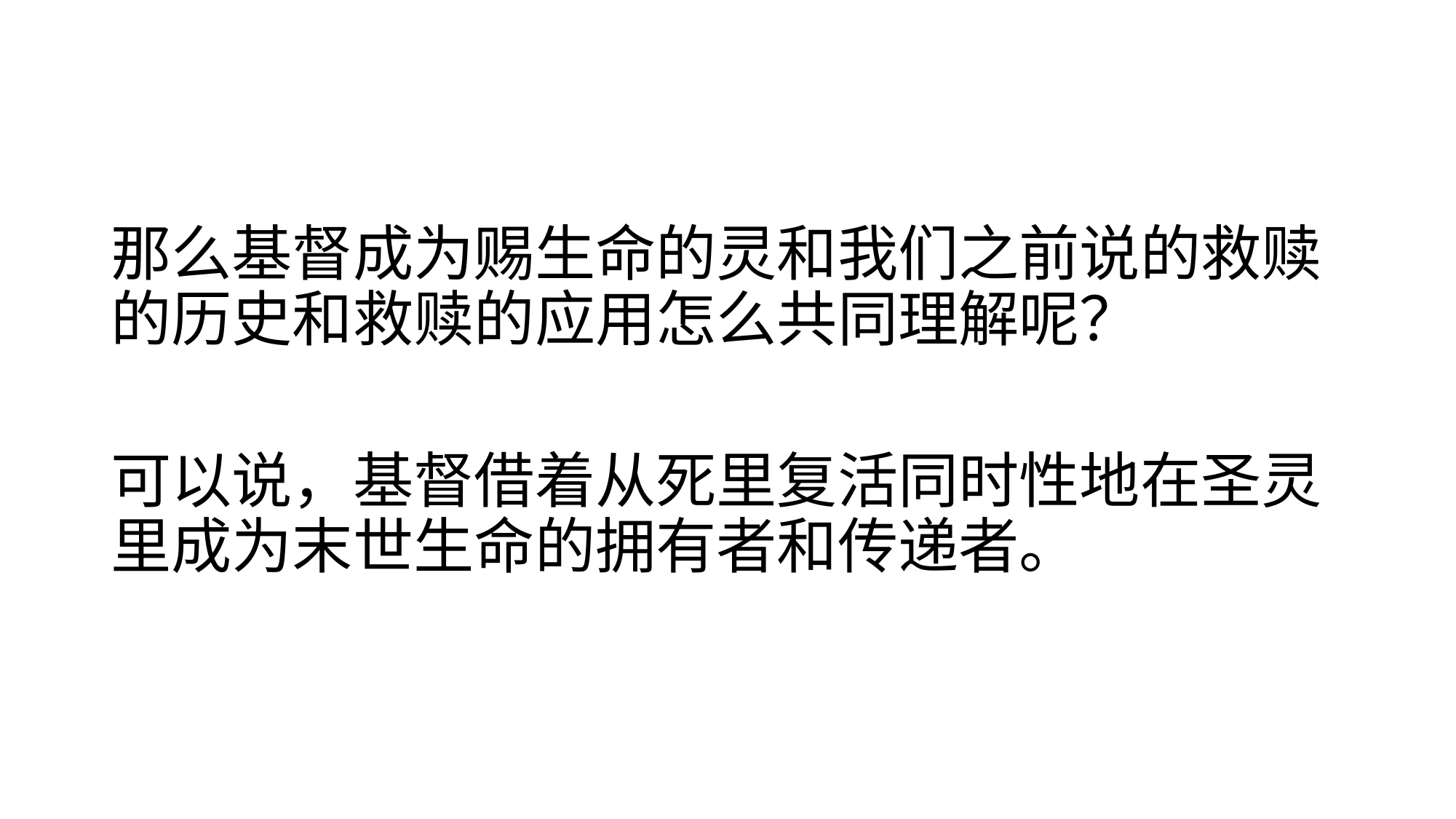

#
那么基督成为赐生命的灵和我们之前说的救赎的历史和救赎的应用怎么共同理解呢？

可以说，基督借着从死里复活同时性地在圣灵里成为末世生命的拥有者和传递者。